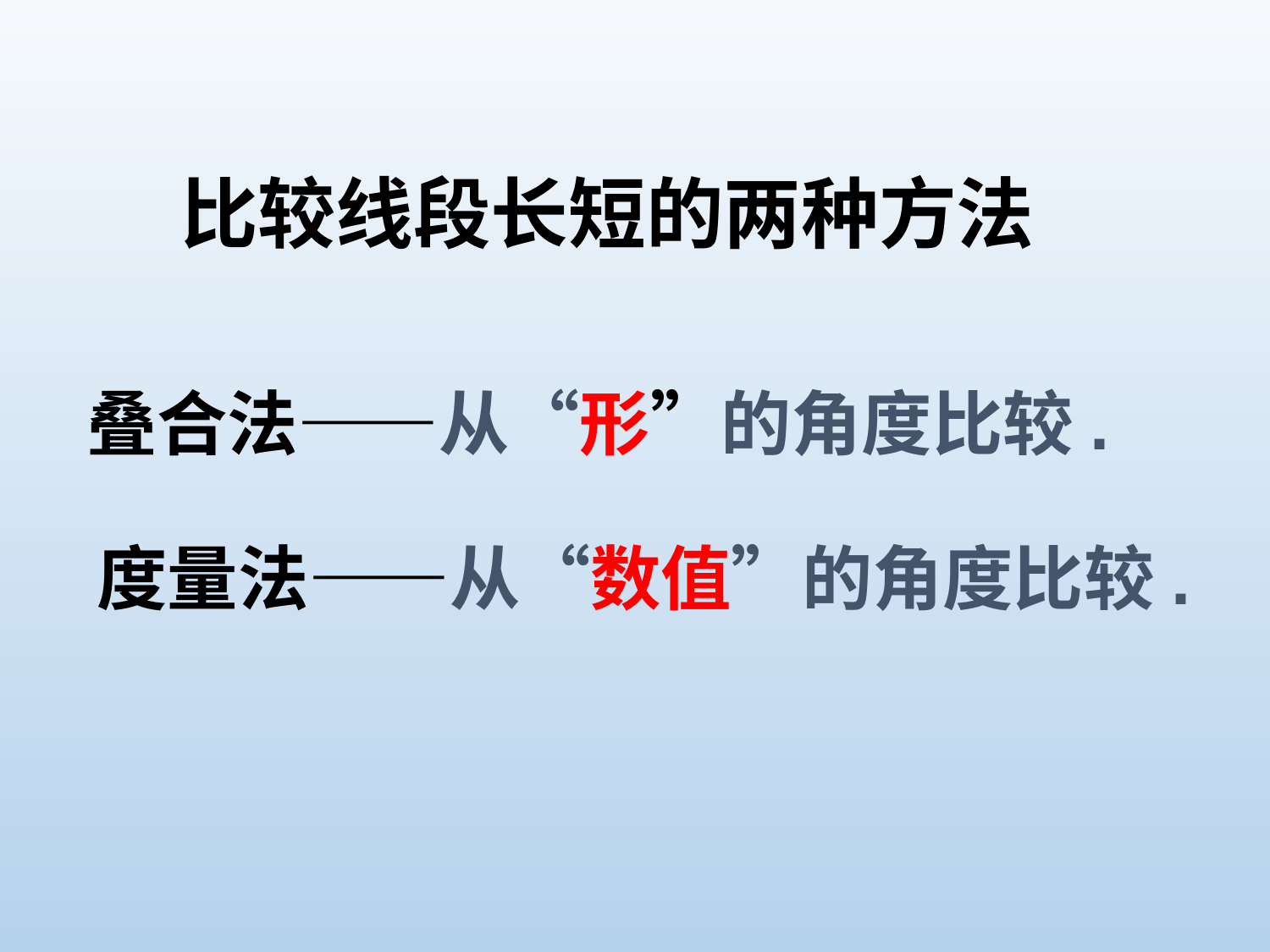

比较线段长短的两种方法
叠合法——从“形”的角度比较.
度量法——从“数值”的角度比较.